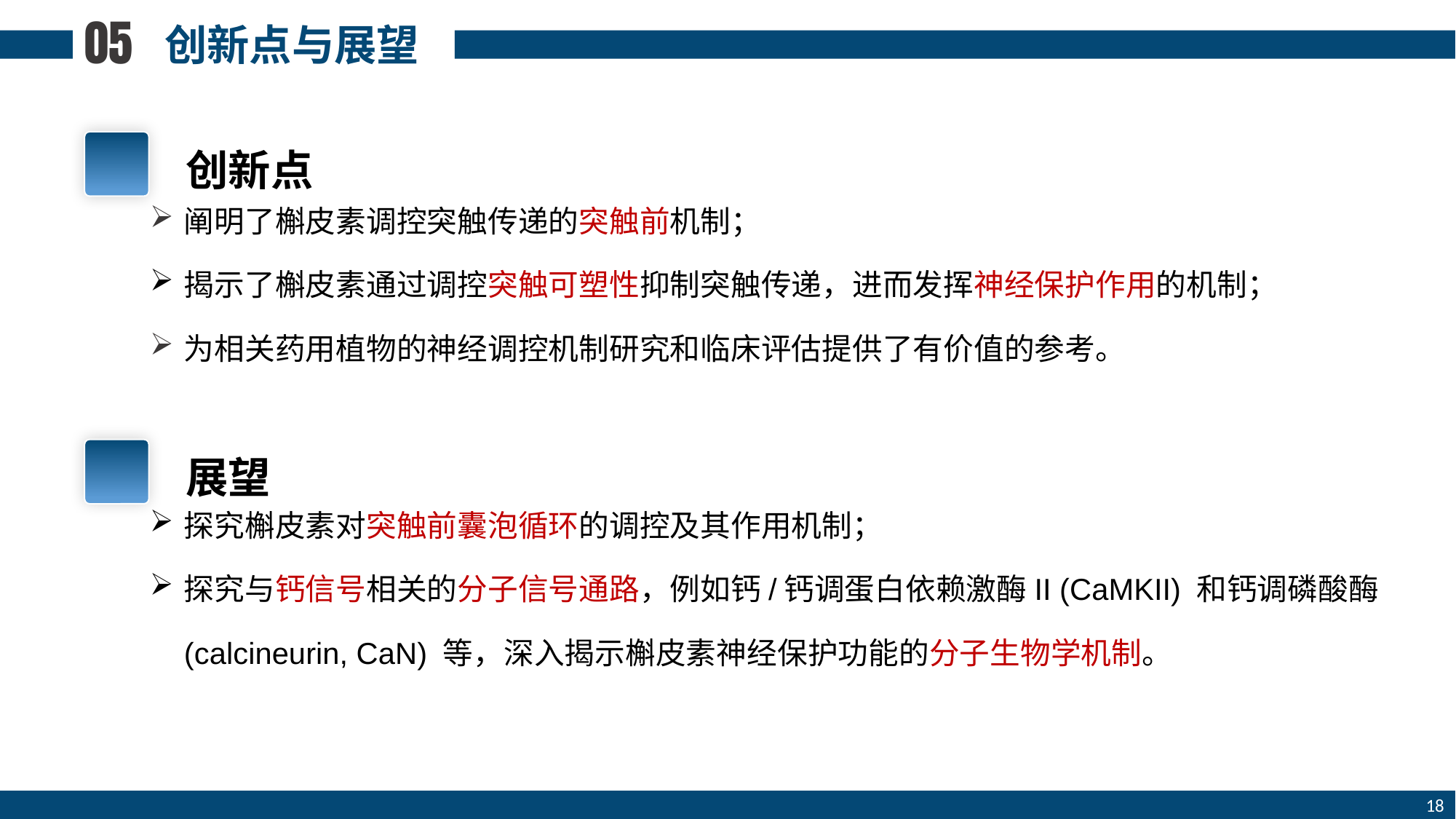

05
创新点与展望

创新点

阐明了槲皮素调控突触传递的突触前机制；
揭示了槲皮素通过调控突触可塑性抑制突触传递，进而发挥神经保护作用的机制；
为相关药用植物的神经调控机制研究和临床评估提供了有价值的参考。

展望

探究槲皮素对突触前囊泡循环的调控及其作用机制；
探究与钙信号相关的分子信号通路，例如钙/钙调蛋白依赖激酶II (CaMKII) 和钙调磷酸酶 (calcineurin, CaN) 等，深入揭示槲皮素神经保护功能的分子生物学机制。

18